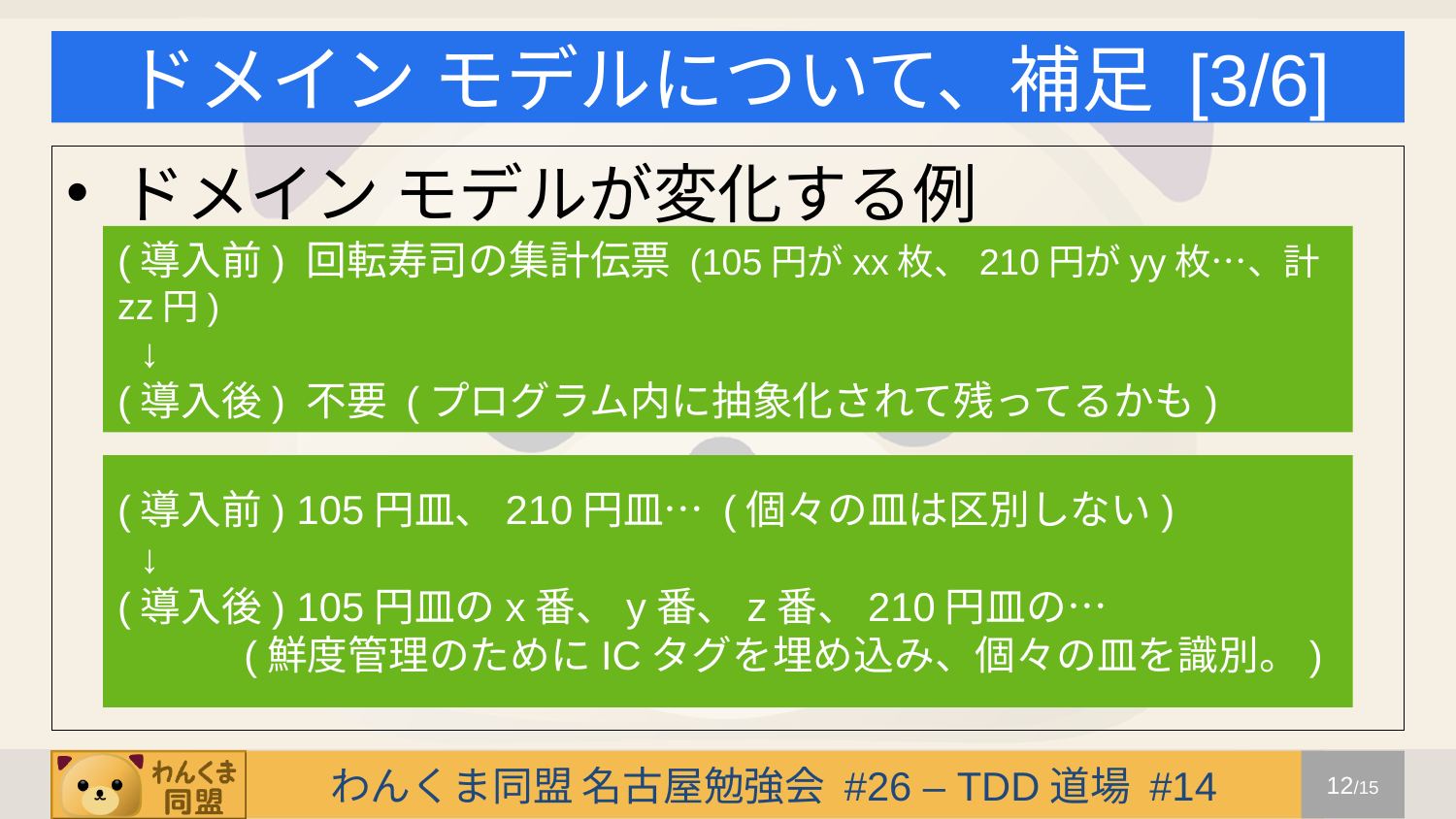

# ドメイン モデルについて、補足 [3/6]
ドメイン モデルが変化する例
(導入前) 回転寿司の集計伝票 (105円がxx枚、210円がyy枚…、計zz円)
  ↓
(導入後) 不要 (プログラム内に抽象化されて残ってるかも)
(導入前) 105円皿、210円皿… (個々の皿は区別しない)
  ↓
(導入後) 105円皿のx番、y番、z番、210円皿の…
             (鮮度管理のためにICタグを埋め込み、個々の皿を識別。)